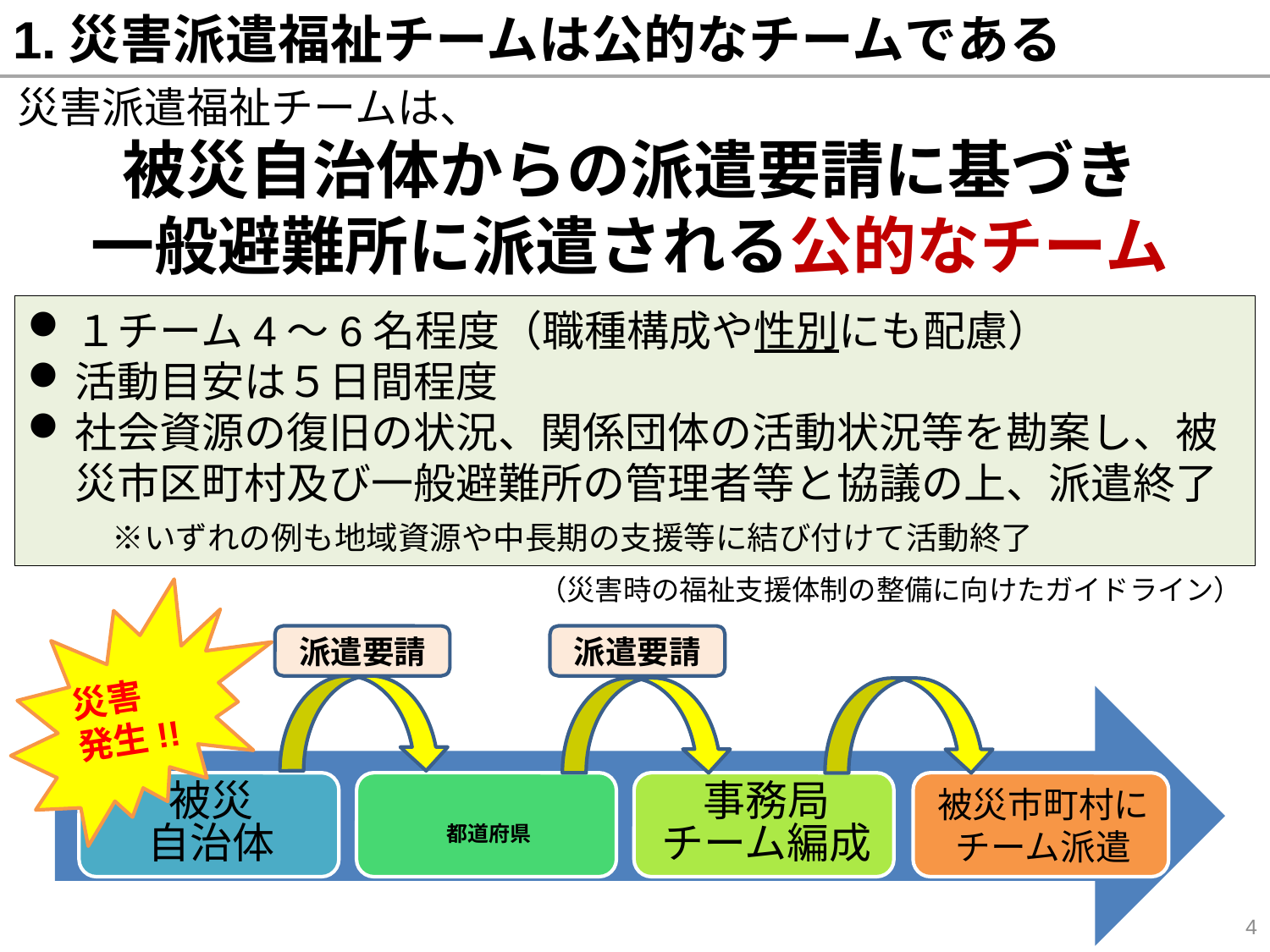

# 1.災害派遣福祉チームは公的なチームである
災害派遣福祉チームは、
被災自治体からの派遣要請に基づき
一般避難所に派遣される公的なチーム
１チーム4～6名程度（職種構成や性別にも配慮）
活動目安は５日間程度
社会資源の復旧の状況、関係団体の活動状況等を勘案し、被災市区町村及び一般避難所の管理者等と協議の上、派遣終了
　　※いずれの例も地域資源や中長期の支援等に結び付けて活動終了
（災害時の福祉支援体制の整備に向けたガイドライン）
災害
発生!!
派遣要請
派遣要請

被災
自治体
都道府県
事務局
チーム編成
被災市町村に
チーム派遣
4